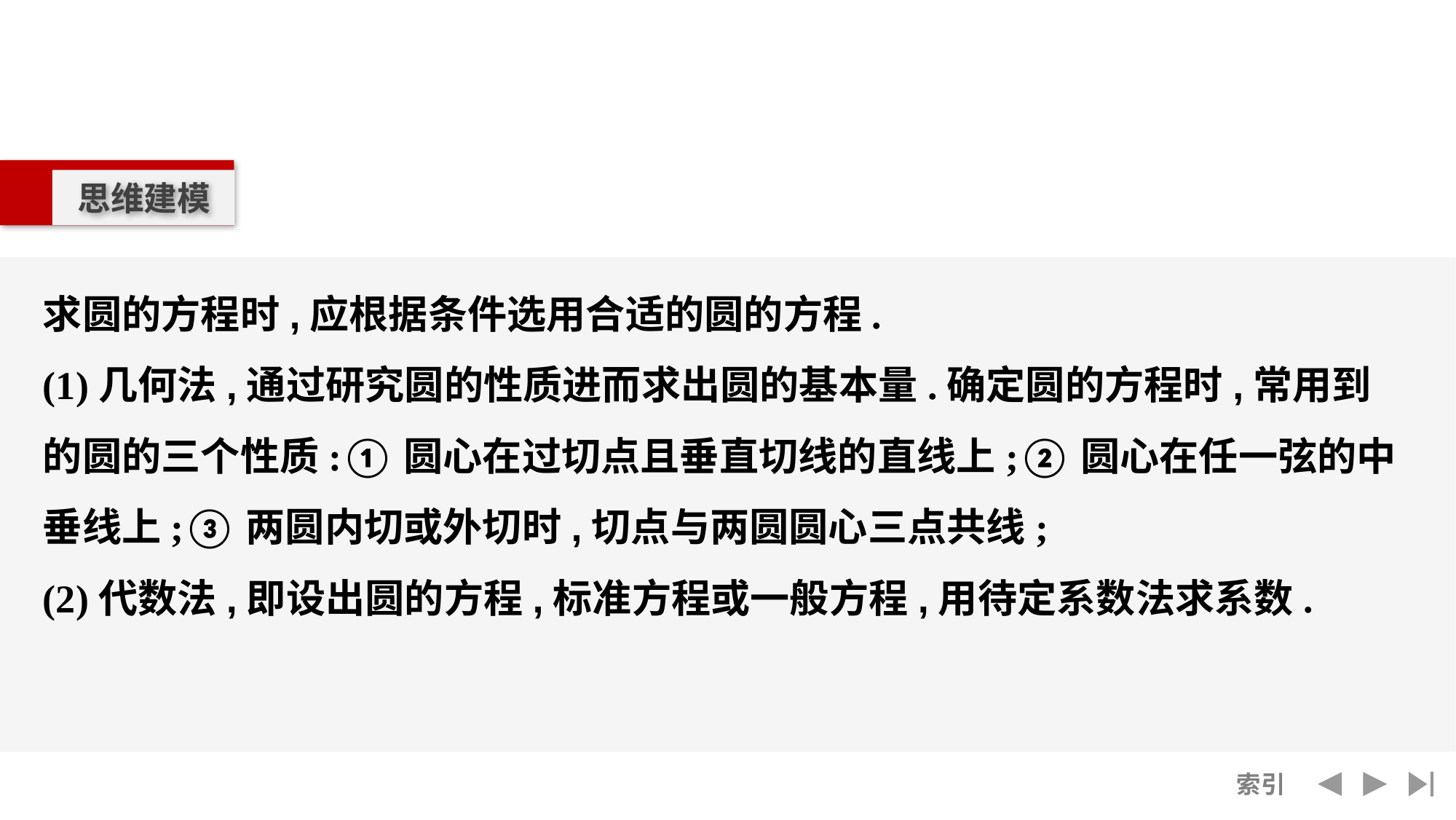

思维建模

求圆的方程时,应根据条件选用合适的圆的方程.
(1)几何法,通过研究圆的性质进而求出圆的基本量.确定圆的方程时,常用到的圆的三个性质:①圆心在过切点且垂直切线的直线上;②圆心在任一弦的中垂线上;③两圆内切或外切时,切点与两圆圆心三点共线;
(2)代数法,即设出圆的方程,标准方程或一般方程,用待定系数法求系数.